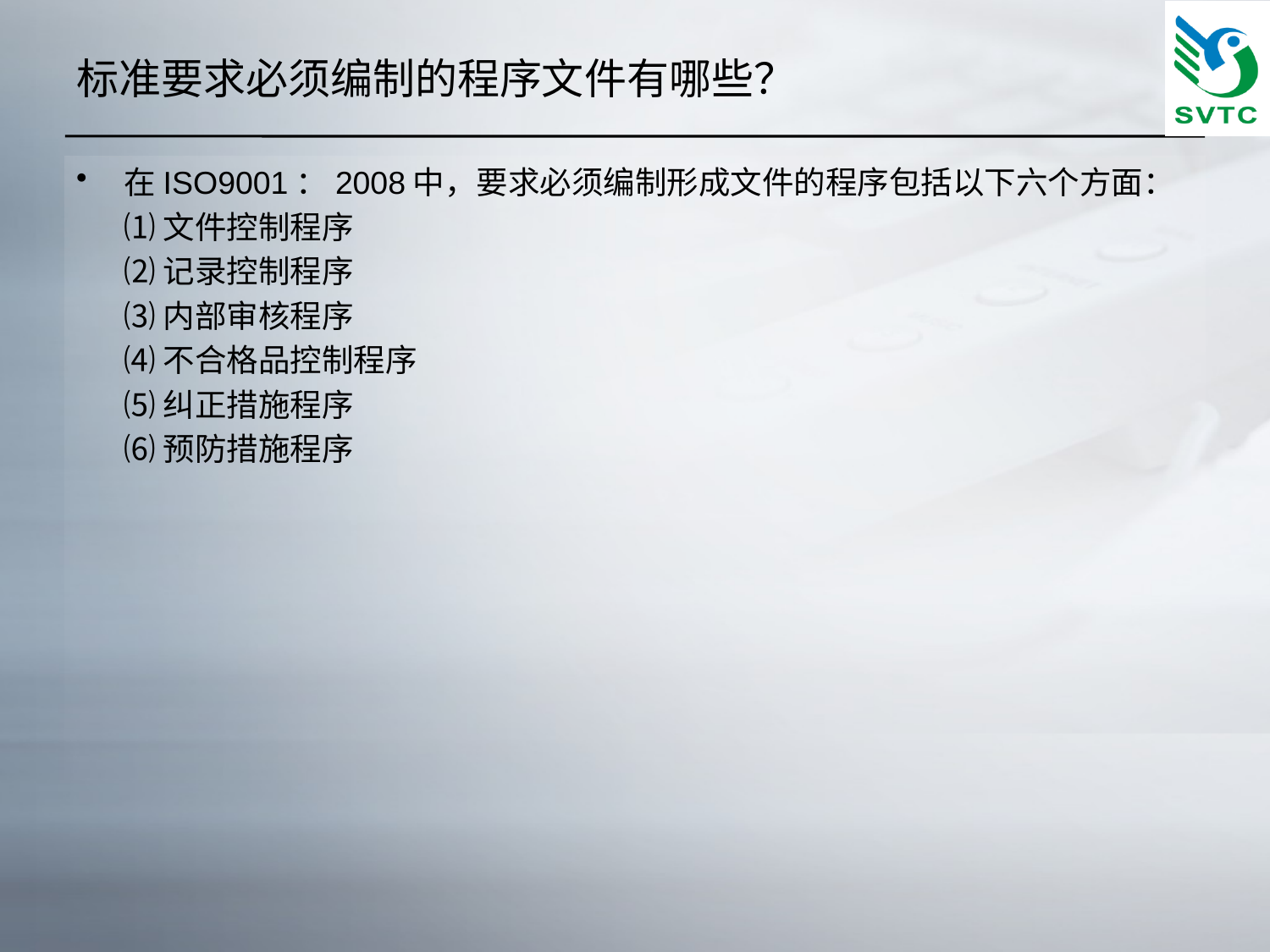

# 标准要求必须编制的程序文件有哪些？
在ISO9001：2008中，要求必须编制形成文件的程序包括以下六个方面：
	⑴文件控制程序
	⑵记录控制程序
	⑶内部审核程序
	⑷不合格品控制程序
	⑸纠正措施程序
	⑹预防措施程序